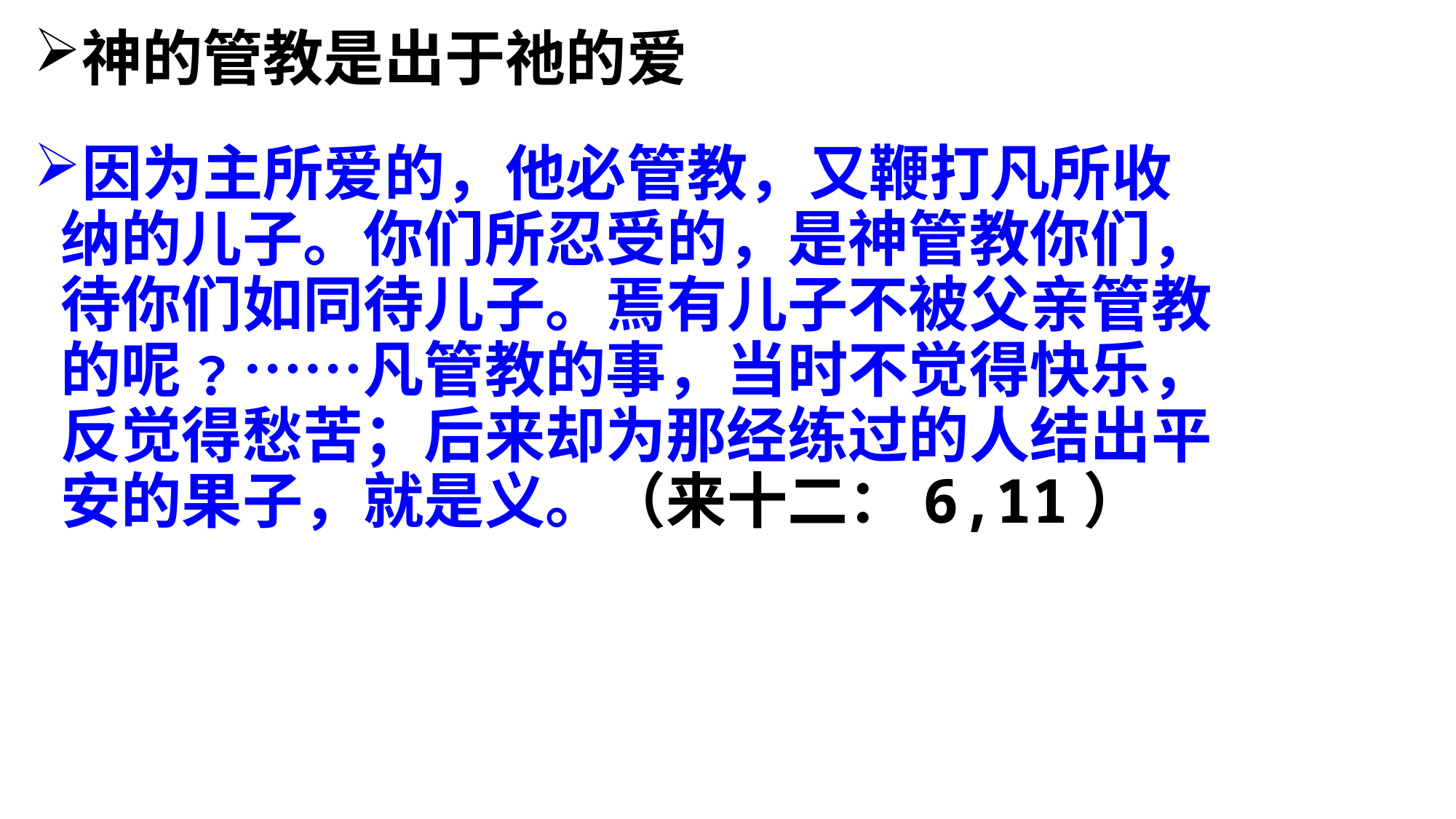

神的管教是出于祂的爱

因为主所爱的，他必管教，又鞭打凡所收纳的儿子。你们所忍受的，是神管教你们，待你们如同待儿子。焉有儿子不被父亲管教的呢﹖……凡管教的事，当时不觉得快乐，反觉得愁苦；后来却为那经练过的人结出平安的果子，就是义。（来十二：6,11）